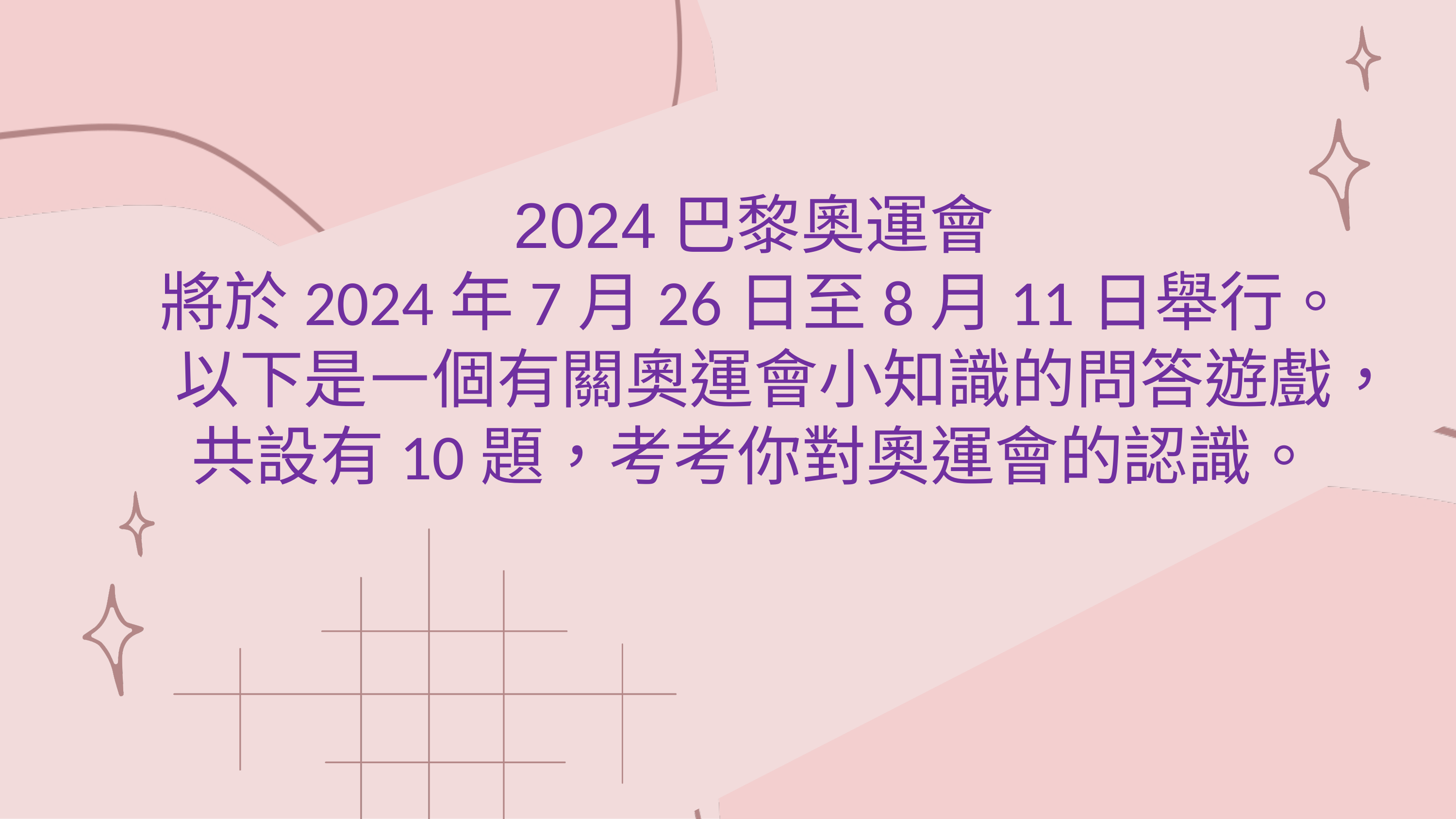

2024巴黎奧運會
將於2024年7月26日至8月11日舉行。
以下是㇐個有關奧運會小知識的問答遊戲，
共設有10題，考考你對奧運會的認識。